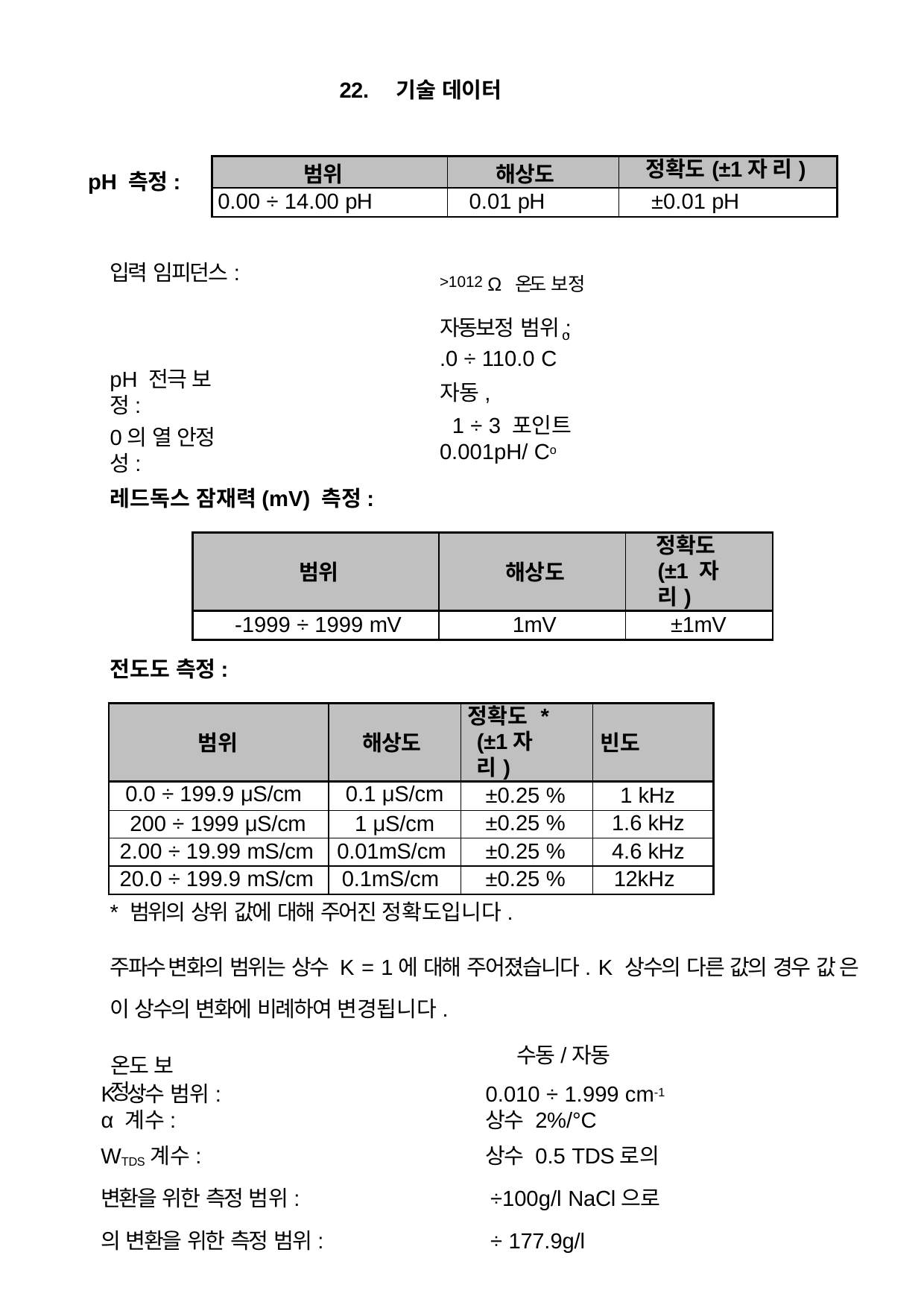

22.	기술 데이터
| 범위 | 해상도 | 정확도(±1자 리) |
| --- | --- | --- |
| 0.00 ÷ 14.00 pH | 0.01 pH | ±0.01 pH |
pH 측정:
입력 임피던스:
>1012 Ω 온도 보정
자동보정 범위:
.0 ÷ 110.0 C
자동,
1 ÷ 3 포인트
0.001pH/ Co
o
pH 전극 보정:
0의 열 안정성:
레드독스 잠재력(mV) 측정:
| 범위 | 해상도 | 정확도(±1 자리) |
| --- | --- | --- |
| -1999 ÷ 1999 mV | 1mV | ±1mV |
전도도 측정:
| 범위 | 해상도 | 정확도 \* (±1자리) | 빈도 |
| --- | --- | --- | --- |
| 0.0 ÷ 199.9 μS/cm | 0.1 μS/cm | ±0.25 % | 1 kHz |
| 200 ÷ 1999 μS/cm | 1 μS/cm | ±0.25 % | 1.6 kHz |
| 2.00 ÷ 19.99 mS/cm | 0.01mS/cm | ±0.25 % | 4.6 kHz |
| 20.0 ÷ 199.9 mS/cm | 0.1mS/cm | ±0.25 % | 12kHz |
* 범위의 상위 값에 대해 주어진 정확도입니다.
주파수 변화의 범위는 상수 K = 1에 대해 주어졌습니다. K 상수의 다른 값의 경우 값 은 이 상수의 변화에 비례하여 변경됩니다.

0.010 ÷ 1.999 cm-1
상수 2%/°C
상수 0.5 TDS로의
÷100g/l NaCl으로
÷ 177.9g/l
수동/자동
온도 보정:
K 상수 범위:
α 계수:
WTDS계수:
변환을 위한 측정 범위: 의 변환을 위한 측정 범위:
46